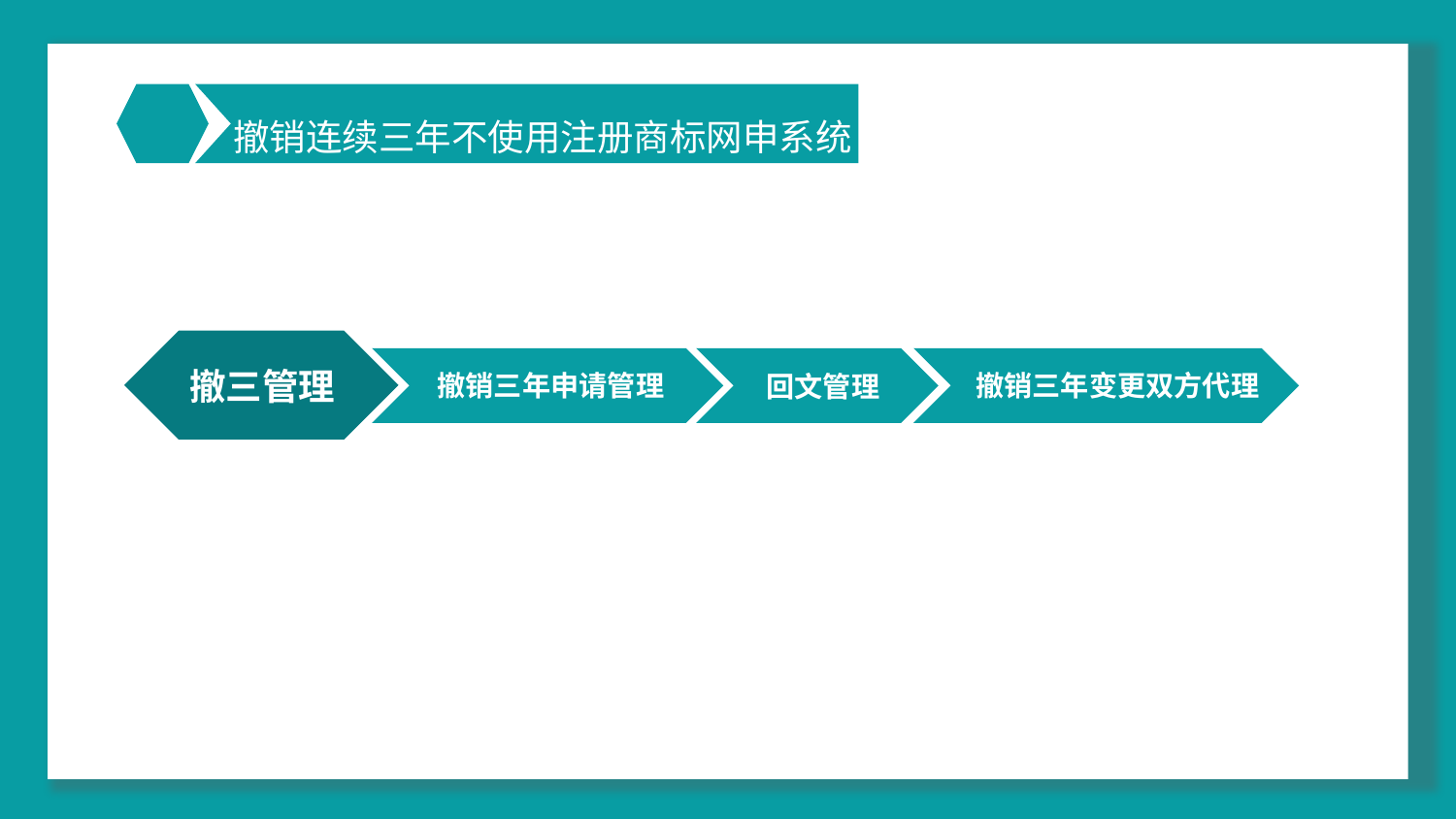

撤销连续三年不使用注册商标网申系统

撤三管理
撤销三年申请管理
撤销三年变更双方代理
回文管理